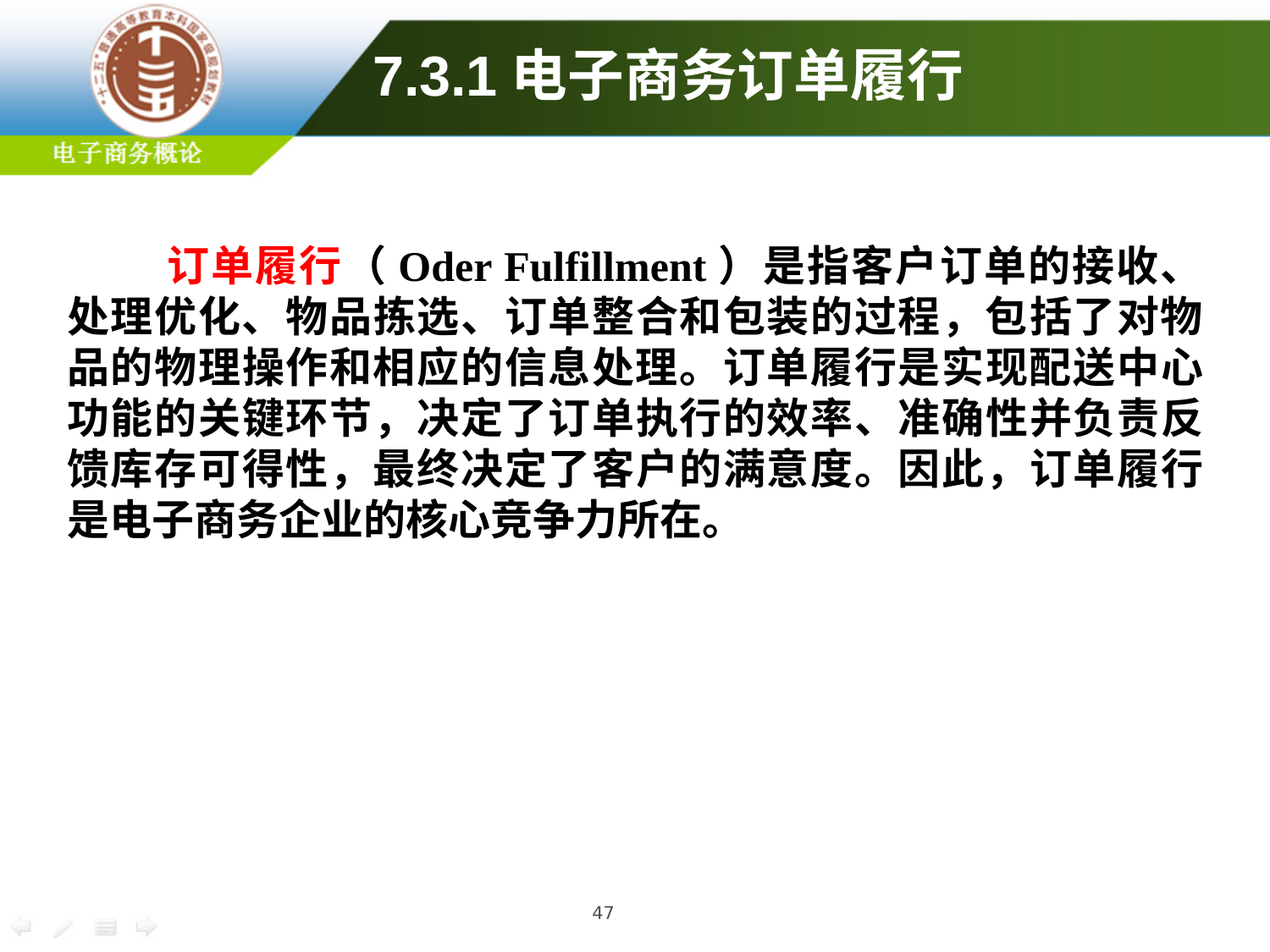

# 7.3.1电子商务订单履行
订单履行（Oder Fulfillment）是指客户订单的接收、处理优化、物品拣选、订单整合和包装的过程，包括了对物品的物理操作和相应的信息处理。订单履行是实现配送中心功能的关键环节，决定了订单执行的效率、准确性并负责反馈库存可得性，最终决定了客户的满意度。因此，订单履行是电子商务企业的核心竞争力所在。
47